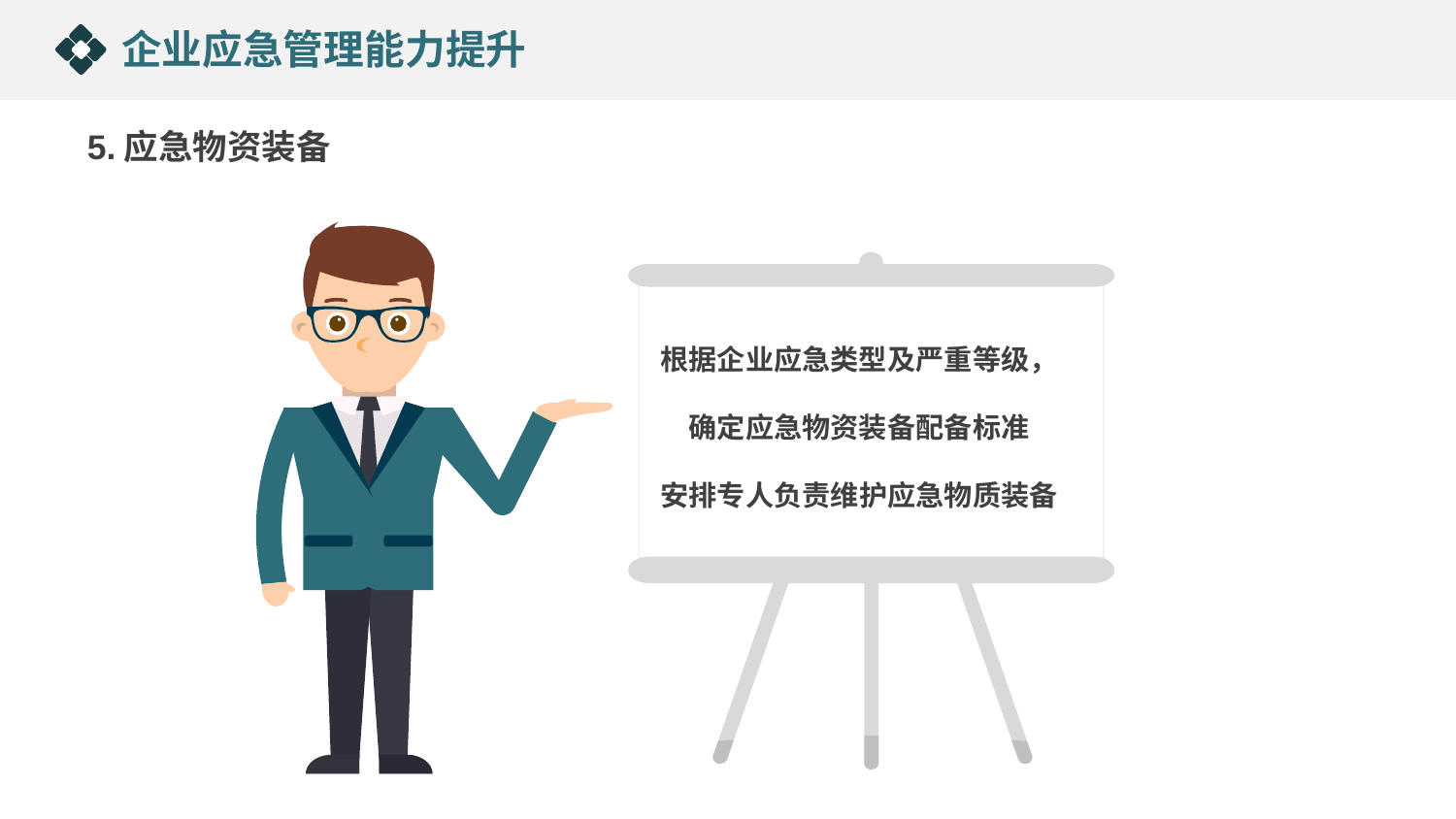

企业应急管理能力提升
5.应急物资装备

根据企业应急类型及严重等级，确定应急物资装备配备标准
安排专人负责维护应急物质装备